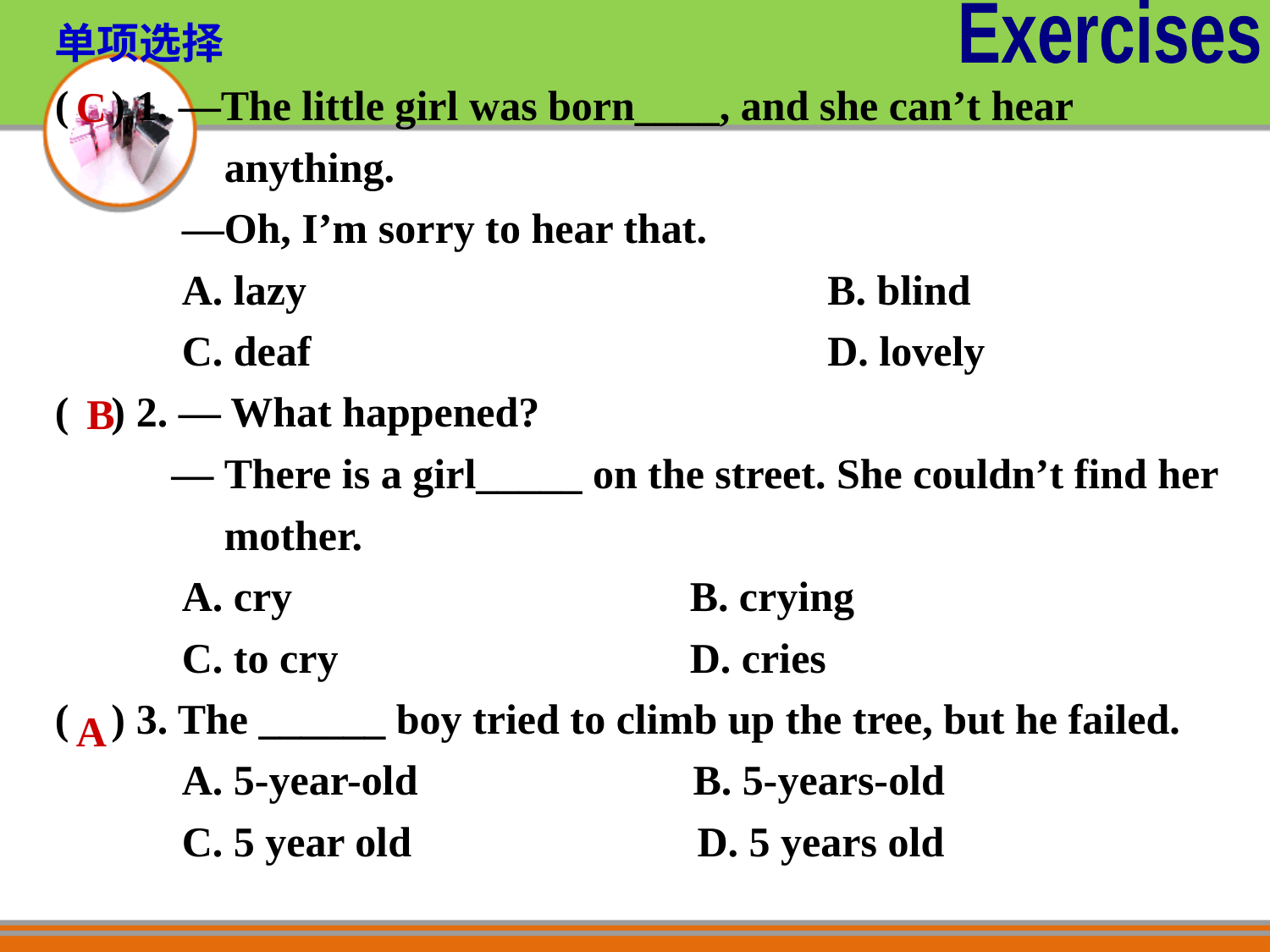

Exercises
单项选择
(    ) 1. —The little girl was born____, and she can’t hear
                anything.
            —Oh, I’m sorry to hear that.
            A. lazy			         		 B. blind
            C. deaf				 D. lovely
(    ) 2. — What happened?
           — There is a girl_____ on the street. She couldn’t find her
                mother.
            A. cry			            B. crying
            C. to cry   			D. cries
(    ) 3. The ______ boy tried to climb up the tree, but he failed.
            A. 5-year-old                          B. 5-years-old
            C. 5 year old                           D. 5 years old
C
B
A